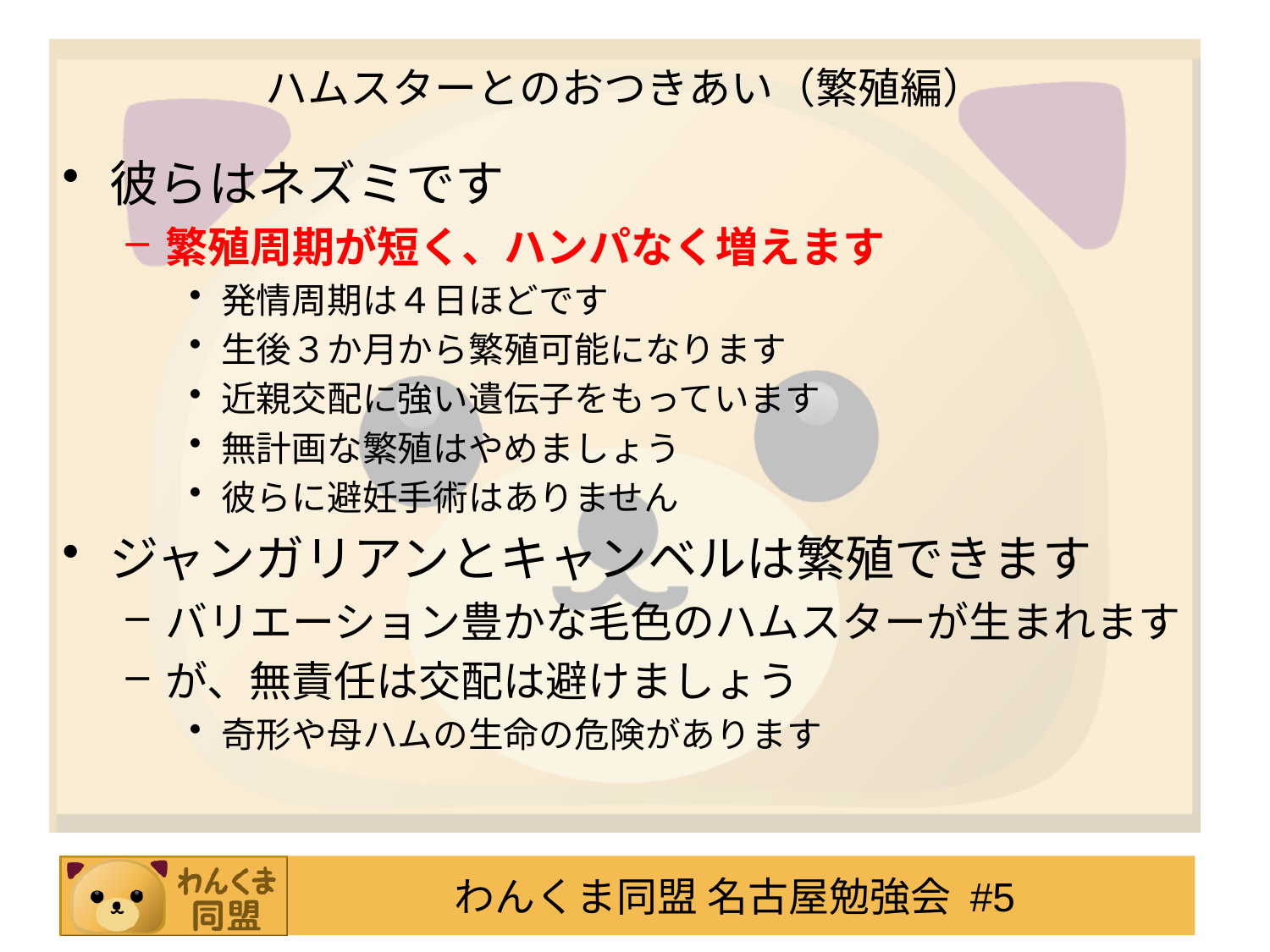

# ハムスターとのおつきあい（繁殖編）
彼らはネズミです
繁殖周期が短く、ハンパなく増えます
発情周期は４日ほどです
生後３か月から繁殖可能になります
近親交配に強い遺伝子をもっています
無計画な繁殖はやめましょう
彼らに避妊手術はありません
ジャンガリアンとキャンベルは繁殖できます
バリエーション豊かな毛色のハムスターが生まれます
が、無責任は交配は避けましょう
奇形や母ハムの生命の危険があります